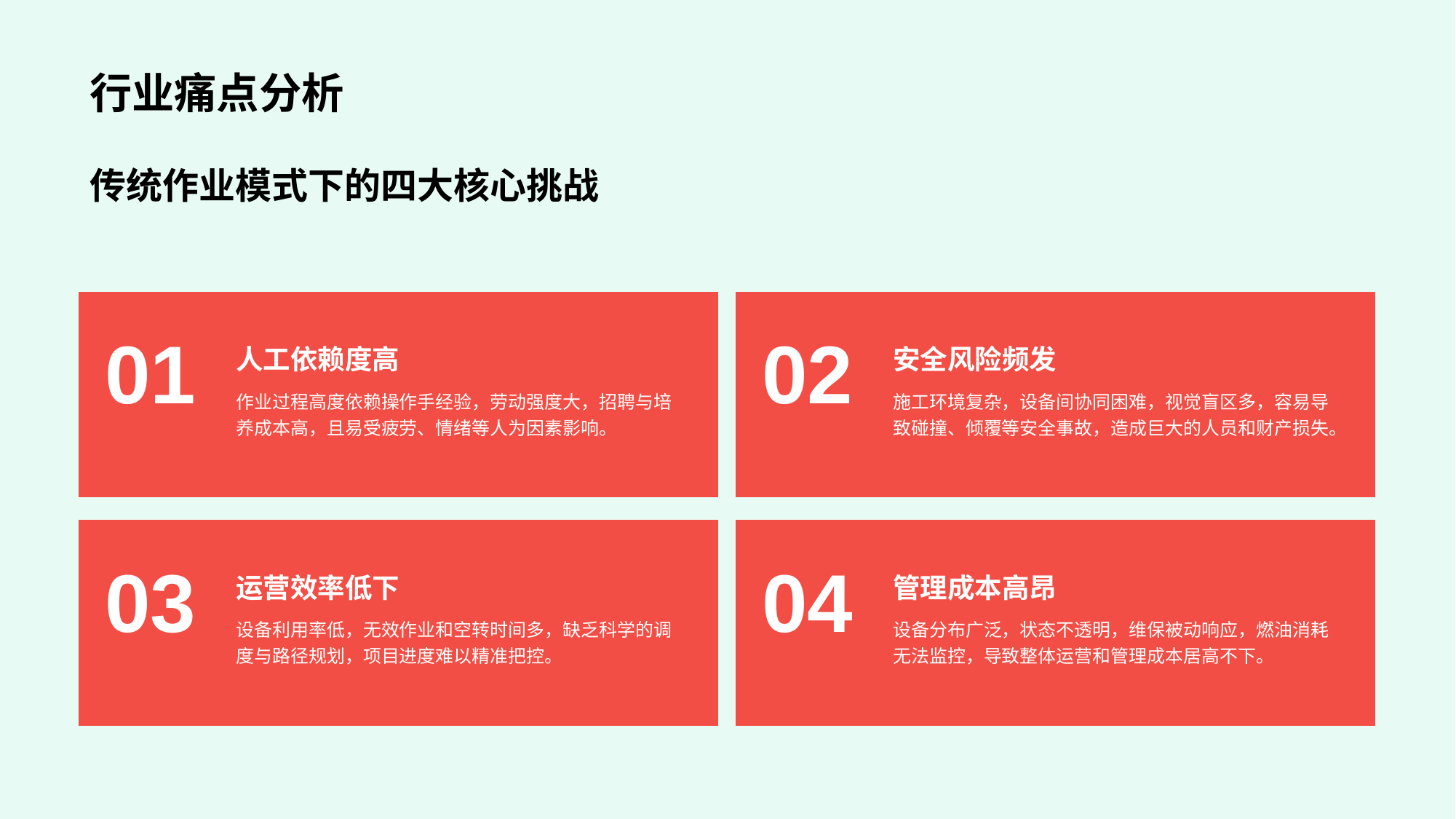

# 行业痛点分析
传统作业模式下的四大核心挑战

人工依赖度高
01
作业过程高度依赖操作手经验，劳动强度大，招聘与培养成本高，且易受疲劳、情绪等人为因素影响。

安全风险频发
02
施工环境复杂，设备间协同困难，视觉盲区多，容易导致碰撞、倾覆等安全事故，造成巨大的人员和财产损失。

运营效率低下
03
设备利用率低，无效作业和空转时间多，缺乏科学的调度与路径规划，项目进度难以精准把控。

管理成本高昂
04
设备分布广泛，状态不透明，维保被动响应，燃油消耗无法监控，导致整体运营和管理成本居高不下。